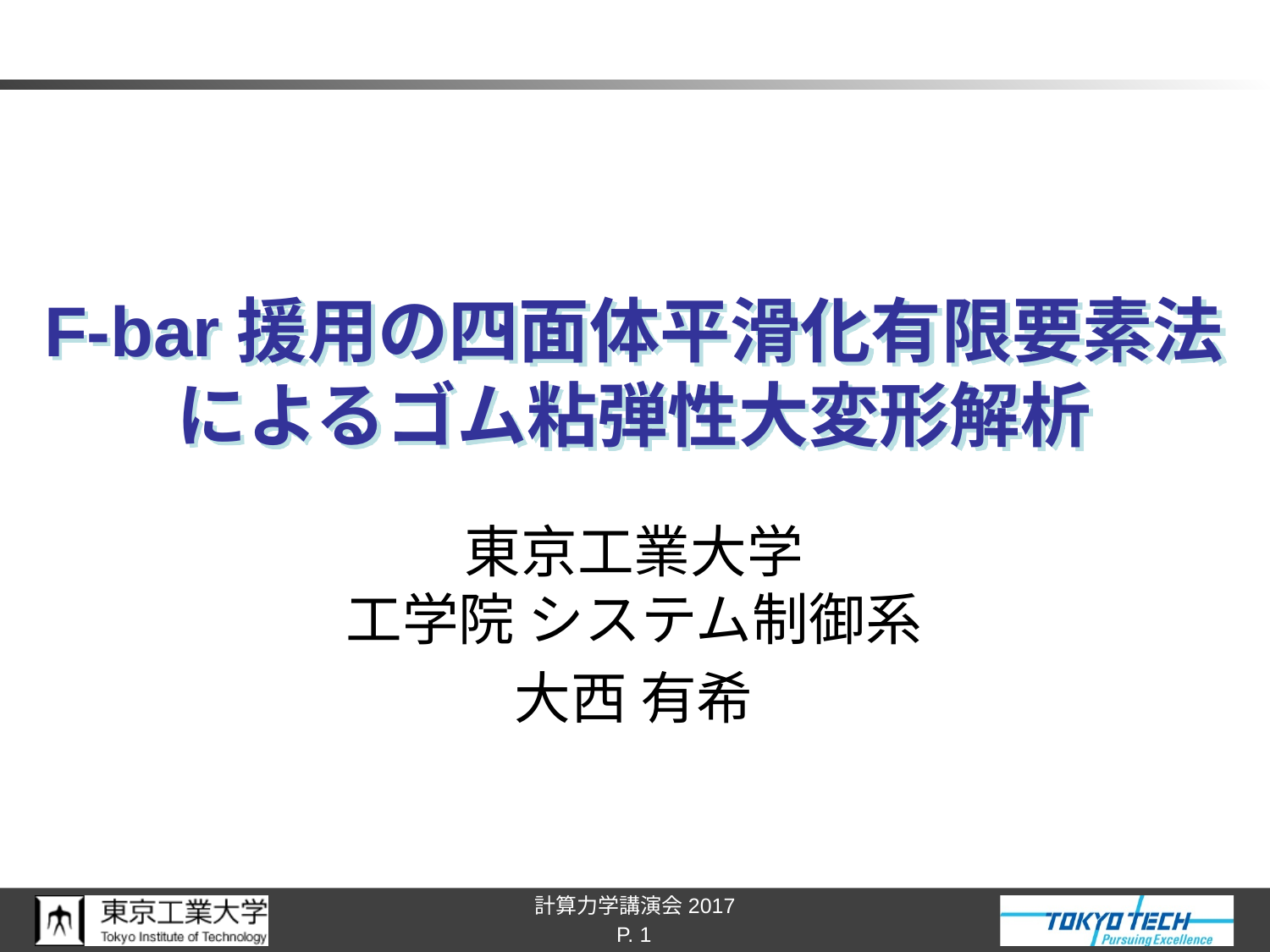

# F-bar援用の四面体平滑化有限要素法によるゴム粘弾性大変形解析
東京工業大学
工学院 システム制御系
大西 有希
P. 1